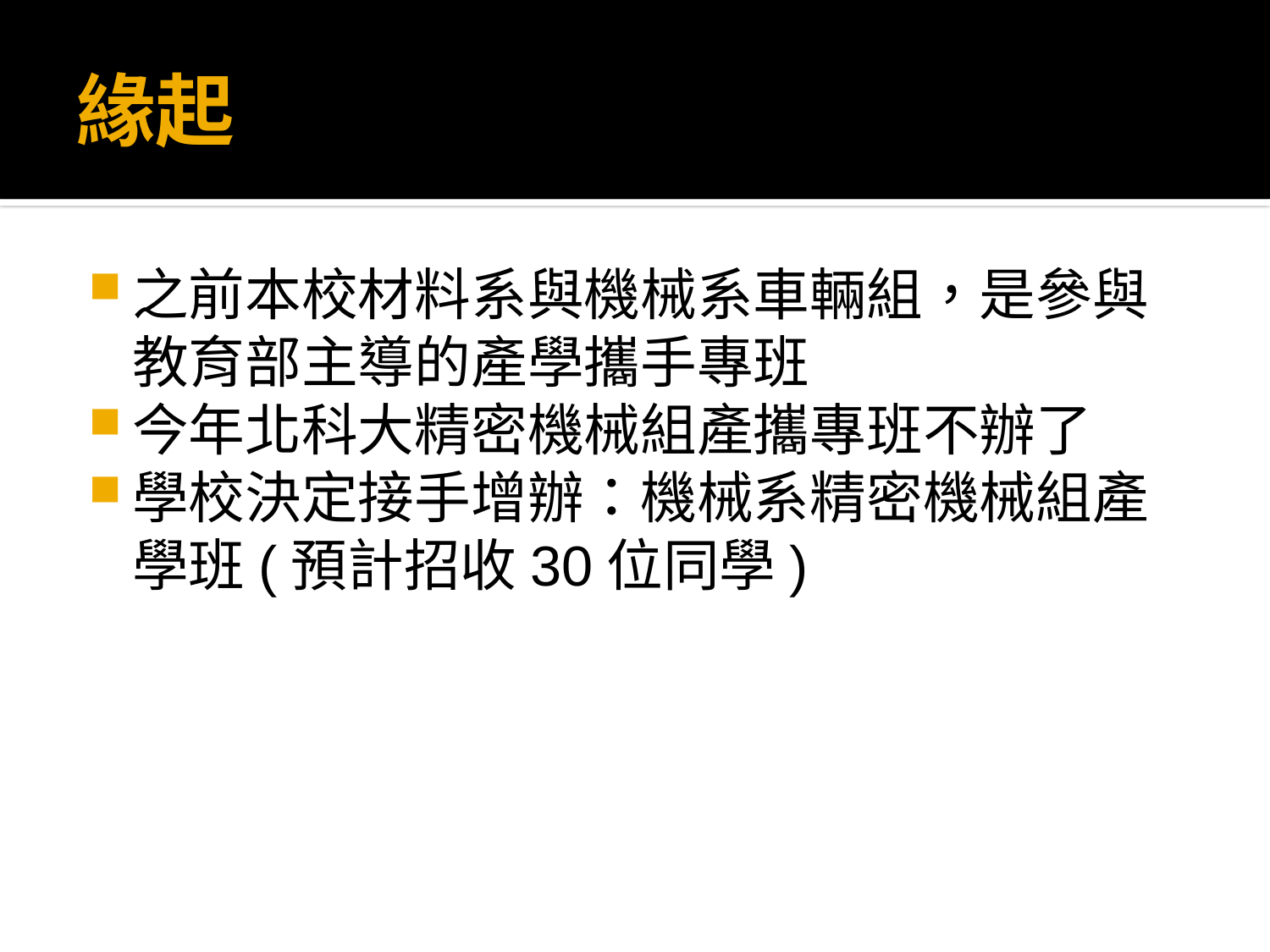

# 緣起
之前本校材料系與機械系車輛組，是參與教育部主導的產學攜手專班
今年北科大精密機械組產攜專班不辦了
學校決定接手增辦：機械系精密機械組產學班(預計招收30位同學)